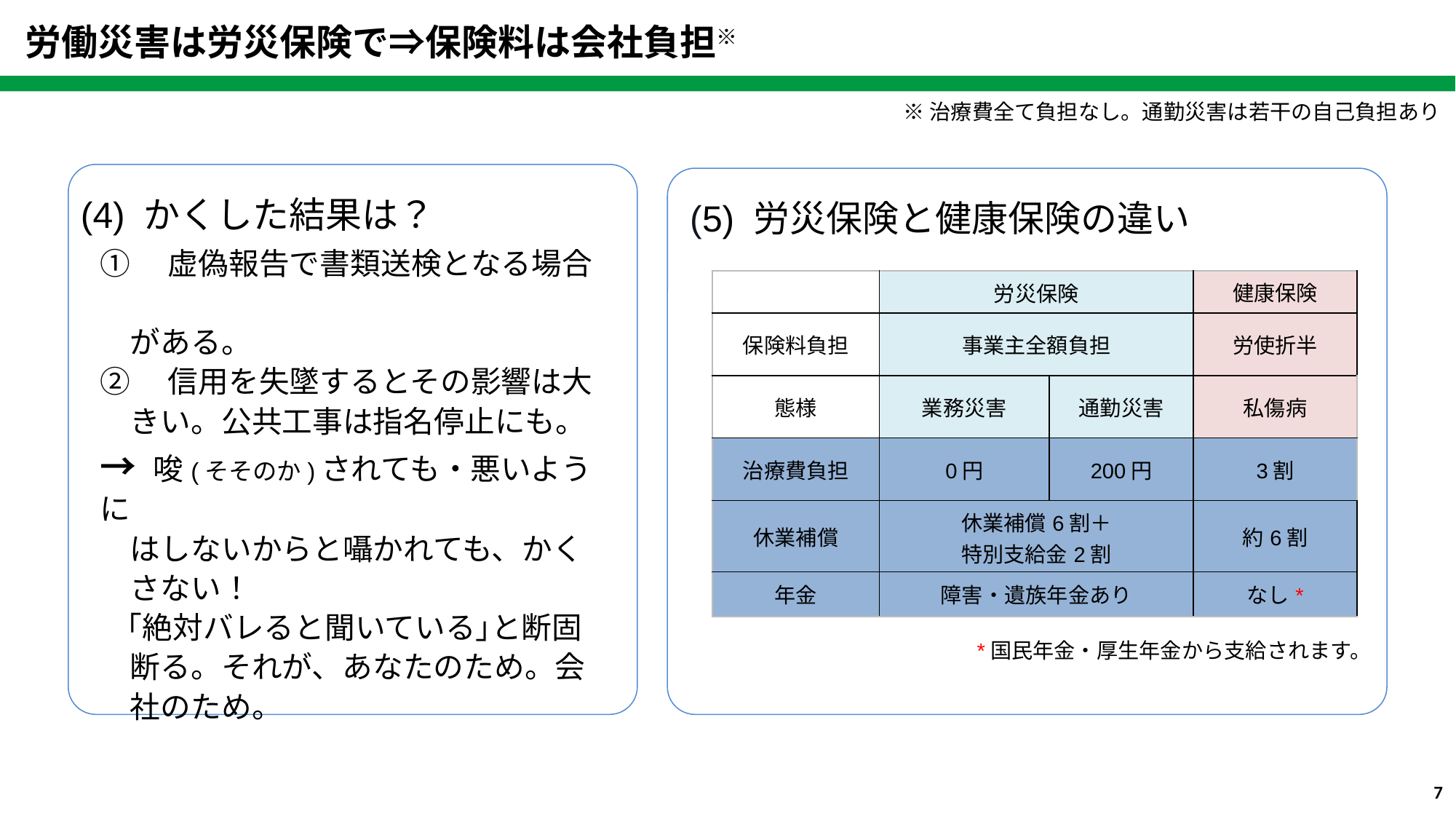

労働災害は労災保険で⇒保険料は会社負担※

※治療費全て負担なし。通勤災害は若干の自己負担あり
(4) かくした結果は？

 (5) 労災保険と健康保険の違い

①　虚偽報告で書類送検となる場合
　がある。
②　信用を失墜するとその影響は大
　きい。公共工事は指名停止にも。
→ 唆(そそのか)されても・悪いように
　はしないからと囁かれても、かく
　さない！
   ｢絶対バレると聞いている｣と断固
　断る。それが、あなたのため。会
　社のため。
|  | 労災保険 |  | 健康保険 |
| --- | --- | --- | --- |
| 保険料負担 | 事業主全額負担 |  | 労使折半 |
| 態様 | 業務災害 | 通勤災害 | 私傷病 |
| 治療費負担 | 0円 | 200円 | 3割 |
| 休業補償 | 休業補償6割＋ 特別支給金2割 |  | 約6割 |
| 年金 | 障害・遺族年金あり |  | なし\* |
(5)

*国民年金・厚生年金から支給されます。
7